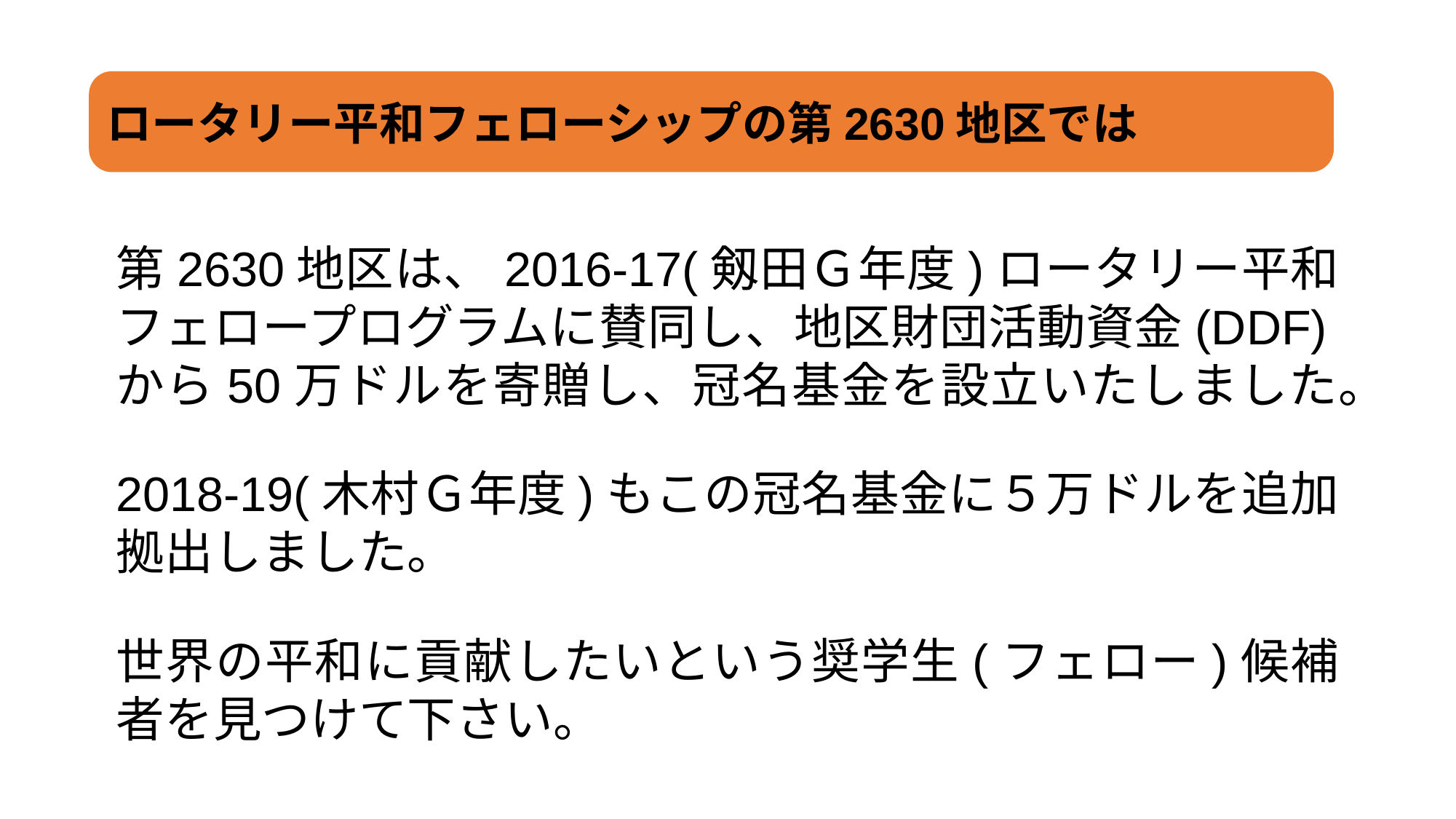

ロータリー平和フェローシップの第2630地区では

第2630地区は、2016-17(剱田Ｇ年度)ロータリー平和フェロープログラムに賛同し、地区財団活動資金(DDF)から50万ドルを寄贈し、冠名基金を設立いたしました。

2018-19(木村Ｇ年度)もこの冠名基金に５万ドルを追加拠出しました。

世界の平和に貢献したいという奨学生(フェロー)候補者を見つけて下さい。